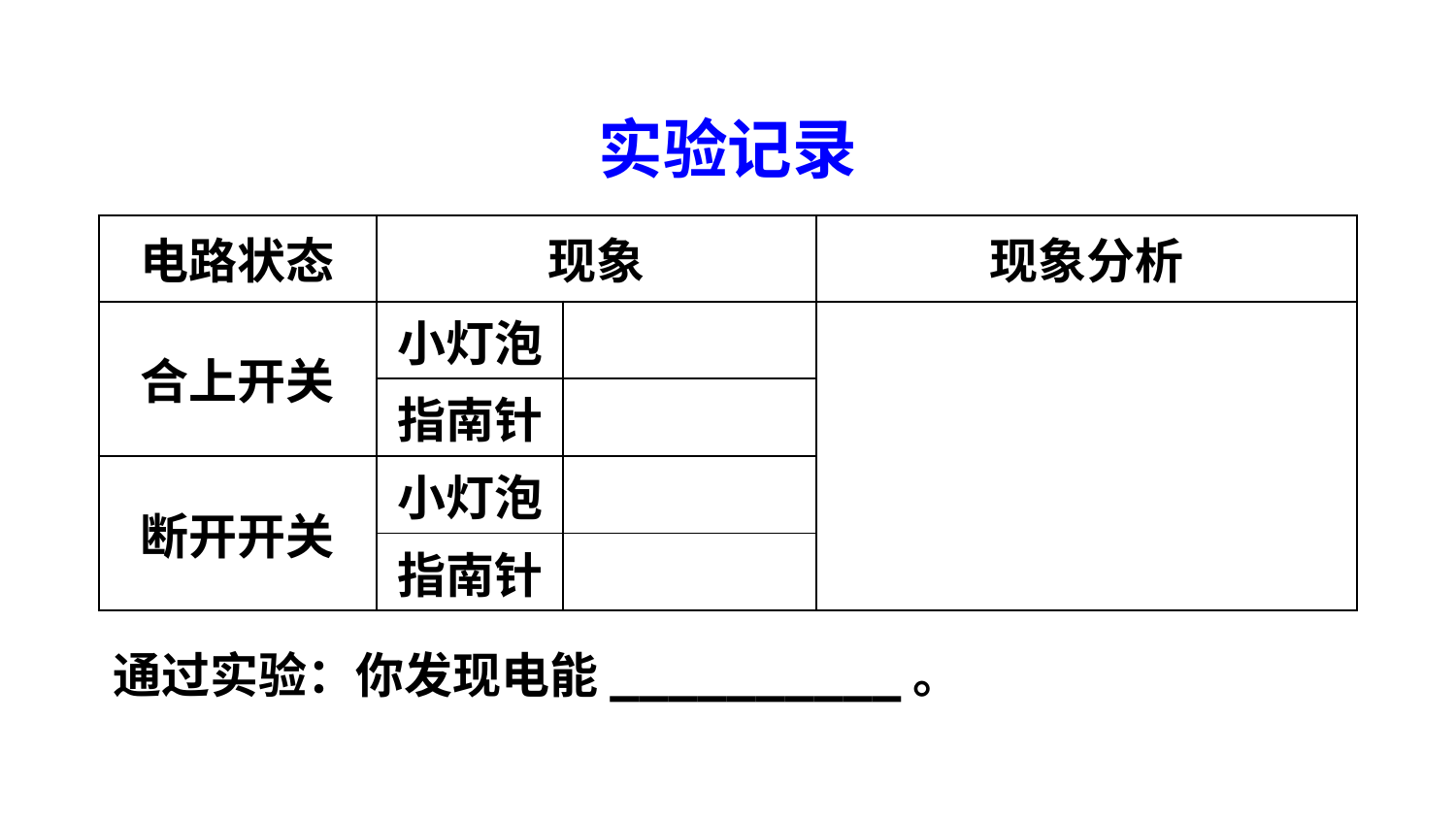

实验记录
| 电路状态 | 现象 |  | 现象分析 |
| --- | --- | --- | --- |
| 合上开关 | 小灯泡 |  |  |
|  | 指南针 |  |  |
| 断开开关 | 小灯泡 |  |  |
|  | 指南针 |  |  |
通过实验：你发现电能__________。